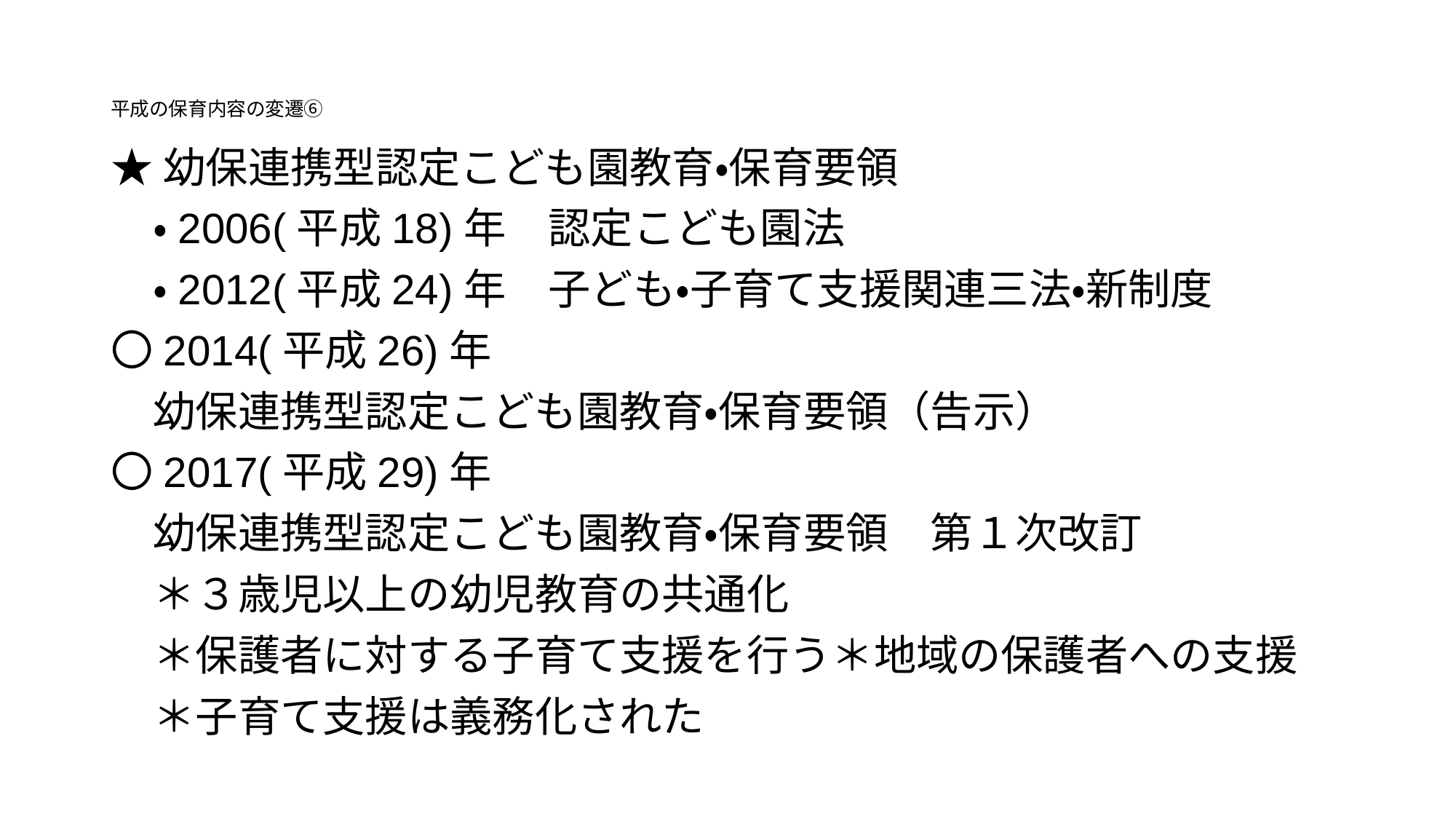

# 平成の保育内容の変遷⑥
★幼保連携型認定こども園教育・保育要領
　・2006(平成18)年　認定こども園法
　・2012(平成24)年　子ども・子育て支援関連三法・新制度
〇2014(平成26)年
　幼保連携型認定こども園教育・保育要領（告示）
〇2017(平成29)年
　幼保連携型認定こども園教育・保育要領　第１次改訂
　＊３歳児以上の幼児教育の共通化
　＊保護者に対する子育て支援を行う＊地域の保護者への支援
　＊子育て支援は義務化された